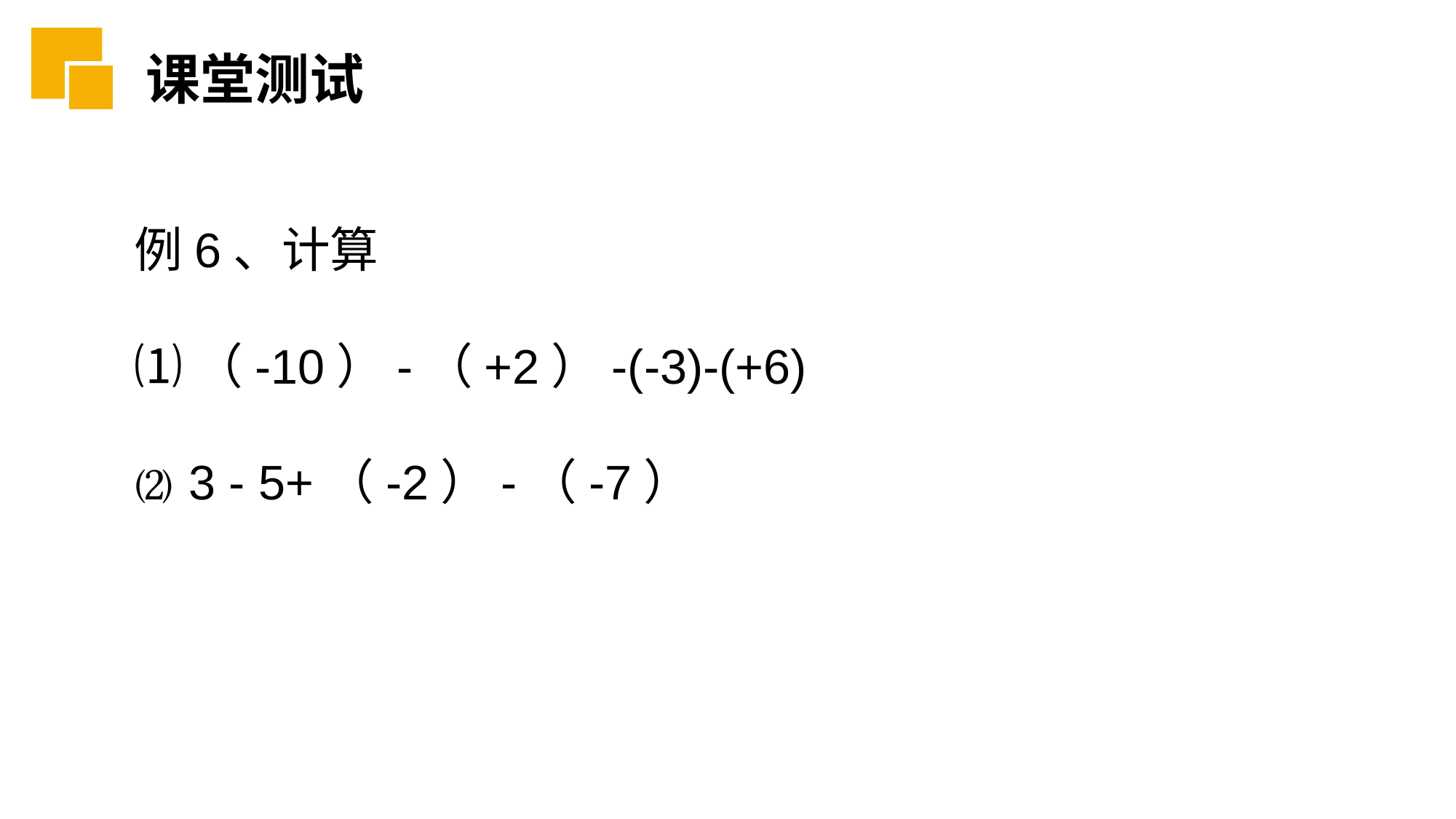

课堂测试
例6、计算
⑴（-10）-（+2）-(-3)-(+6)
⑵ 3 - 5+（-2）-（-7）